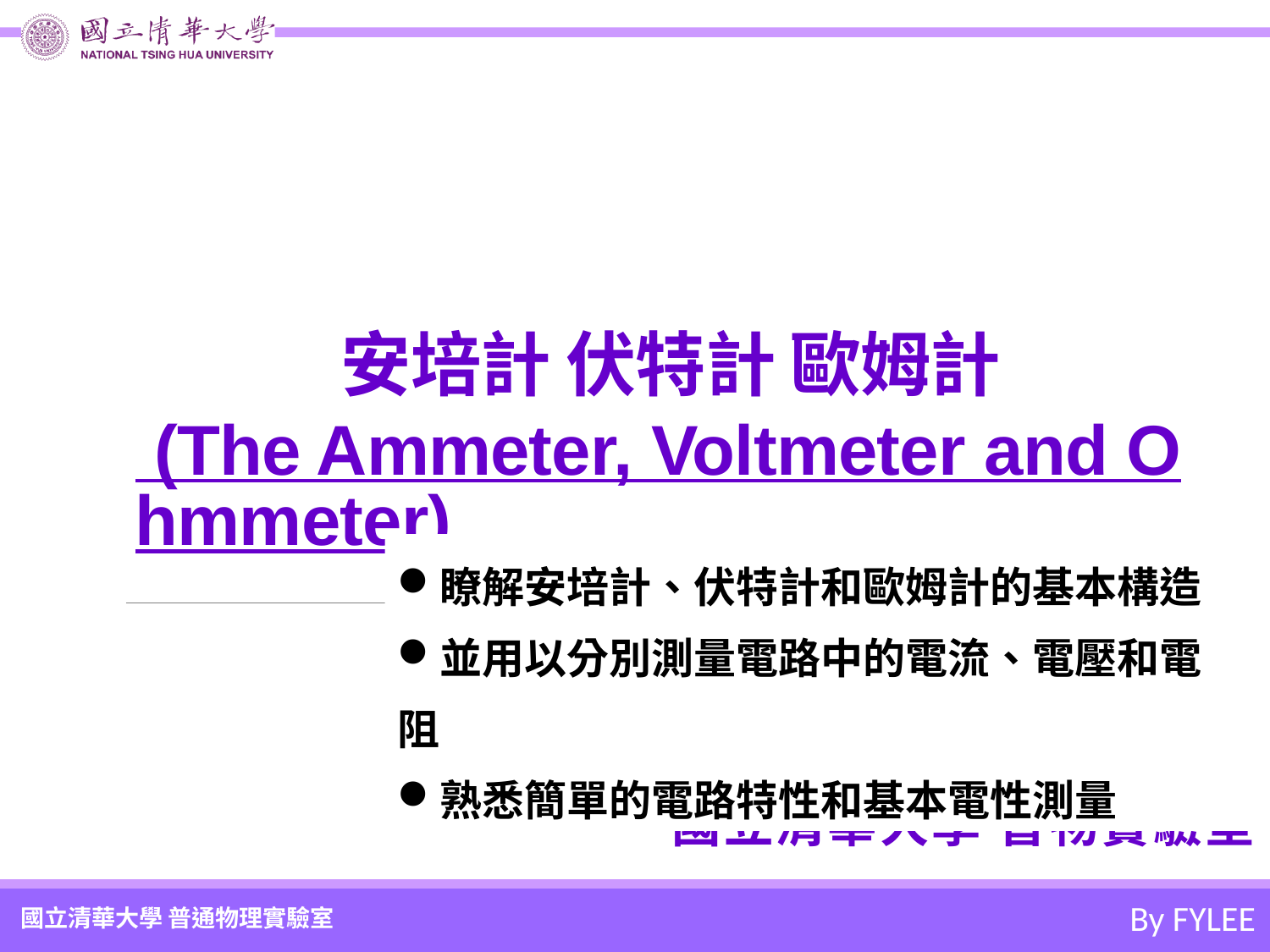

# 安培計 伏特計 歐姆計  (The Ammeter, Voltmeter and Ohmmeter)
瞭解安培計、伏特計和歐姆計的基本構造
並用以分別測量電路中的電流、電壓和電阻
熟悉簡單的電路特性和基本電性測量
國立清華大學 普物實驗室
By FYLEE